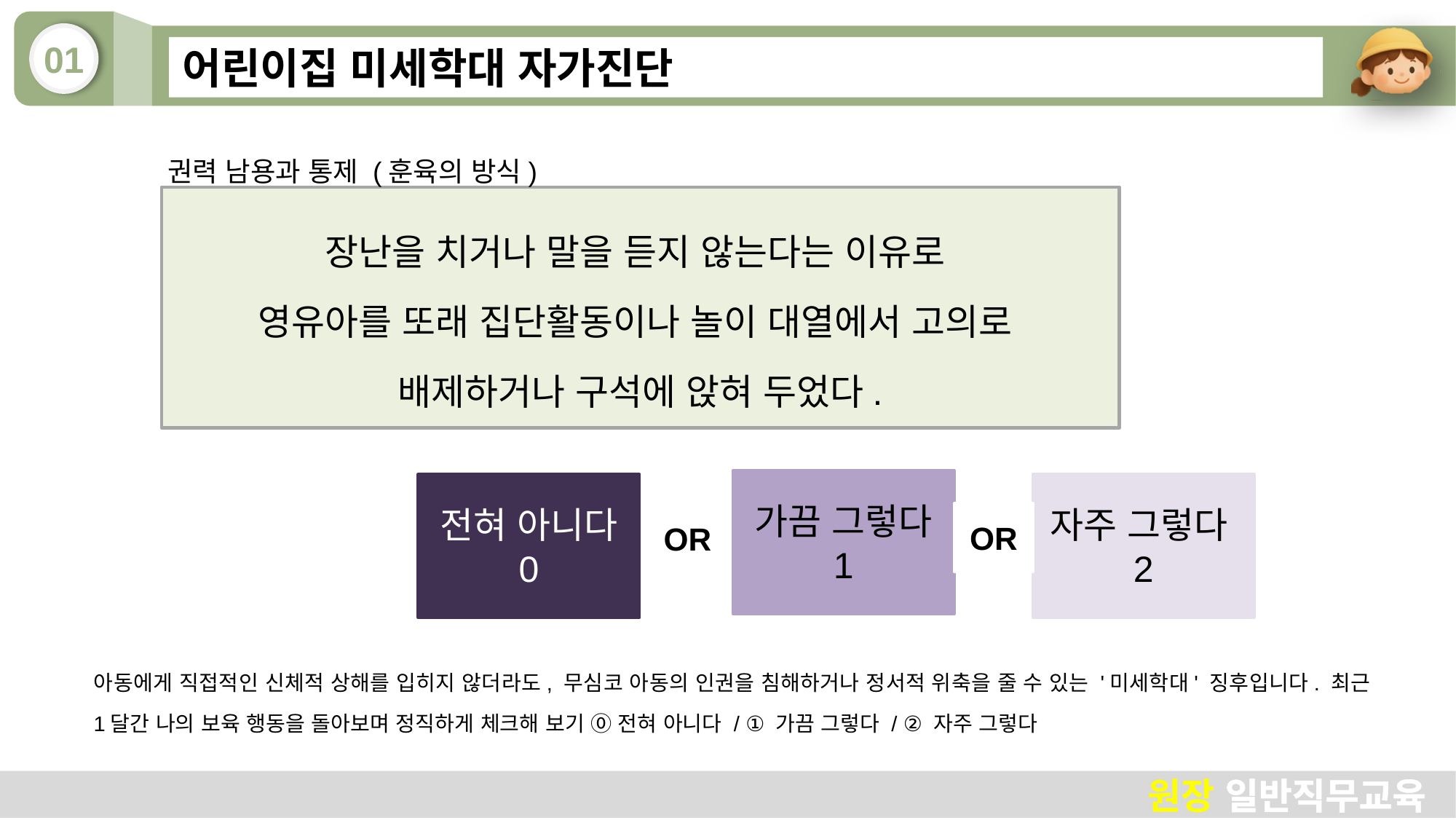

# 어린이집 미세학대 자가진단
권력 남용과 통제 (훈육의 방식)
장난을 치거나 말을 듣지 않는다는 이유로
영유아를 또래 집단활동이나 놀이 대열에서 고의로
배제하거나 구석에 앉혀 두었다.
가끔 그렇다
1
자주 그렇다2
전혀 아니다
0
OR
OR
아동에게 직접적인 신체적 상해를 입히지 않더라도, 무심코 아동의 인권을 침해하거나 정서적 위축을 줄 수 있는 '미세학대' 징후입니다. 최근 1달간 나의 보육 행동을 돌아보며 정직하게 체크해 보기 ⓪ 전혀 아니다 / ① 가끔 그렇다 / ② 자주 그렇다